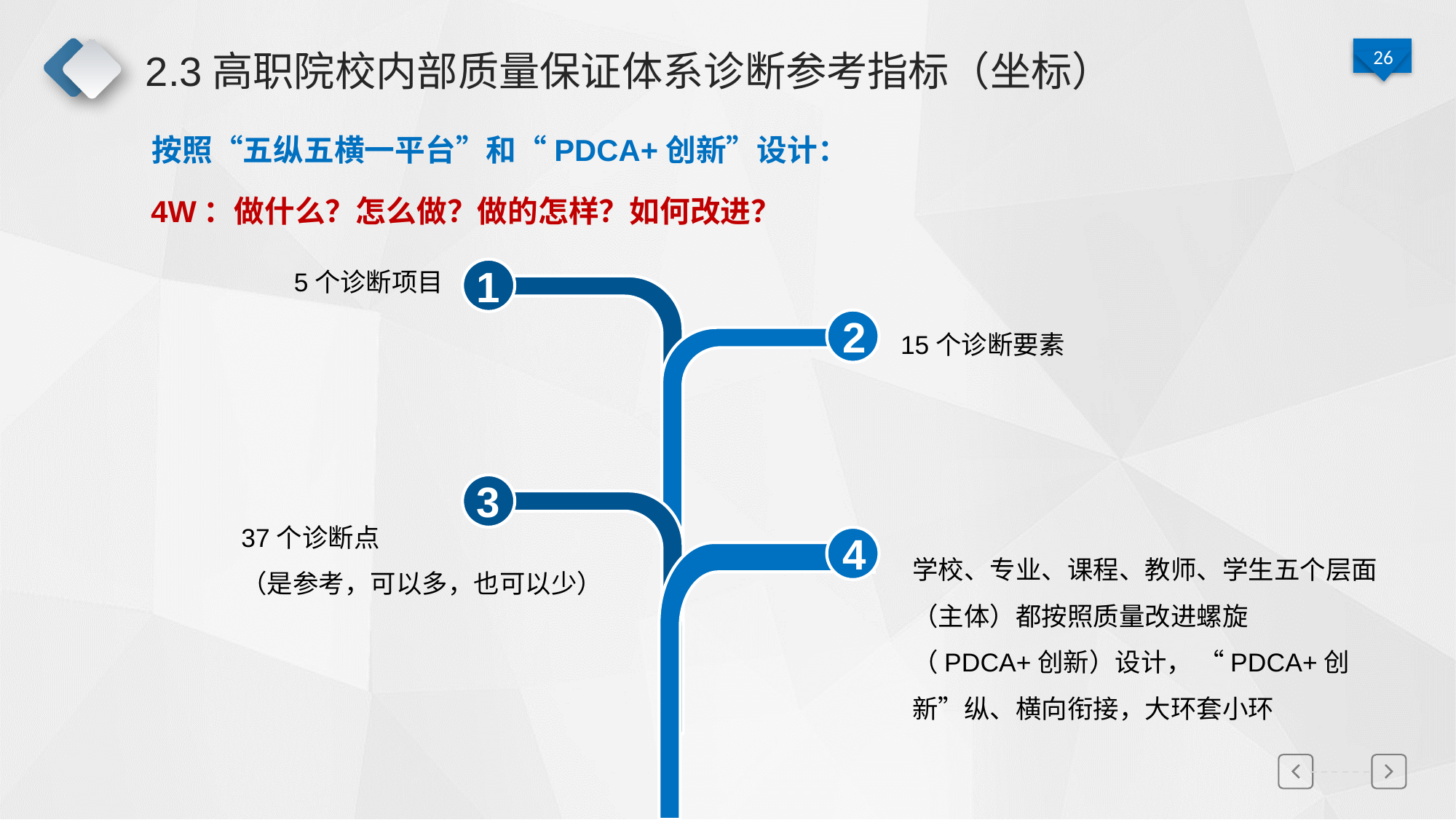

# 2.3高职院校内部质量保证体系诊断参考指标（坐标）
按照“五纵五横一平台”和“PDCA+创新”设计：
4W：做什么？怎么做？做的怎样？如何改进？
1

5个诊断项目
2

15个诊断要素
3

37个诊断点
（是参考，可以多，也可以少）
4

学校、专业、课程、教师、学生五个层面（主体）都按照质量改进螺旋（PDCA+创新）设计， “PDCA+创新”纵、横向衔接，大环套小环